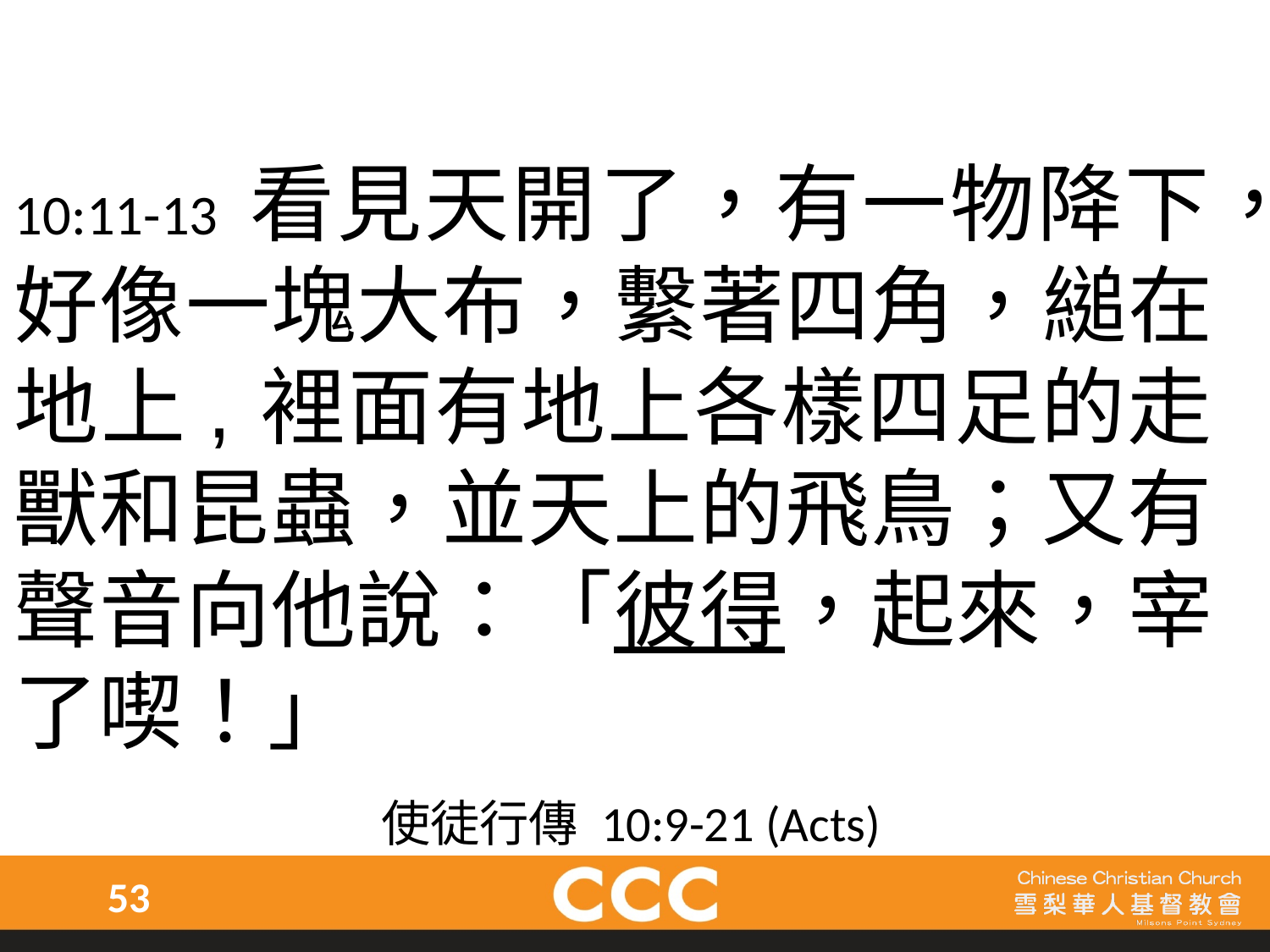

10:11-13 看見天開了，有一物降下，好像一塊大布，繫著四角，縋在地上, 裡面有地上各樣四足的走獸和昆蟲，並天上的飛鳥；又有聲音向他說：「彼得，起來，宰了喫！」
使徒行傳 10:9-21 (Acts)
53